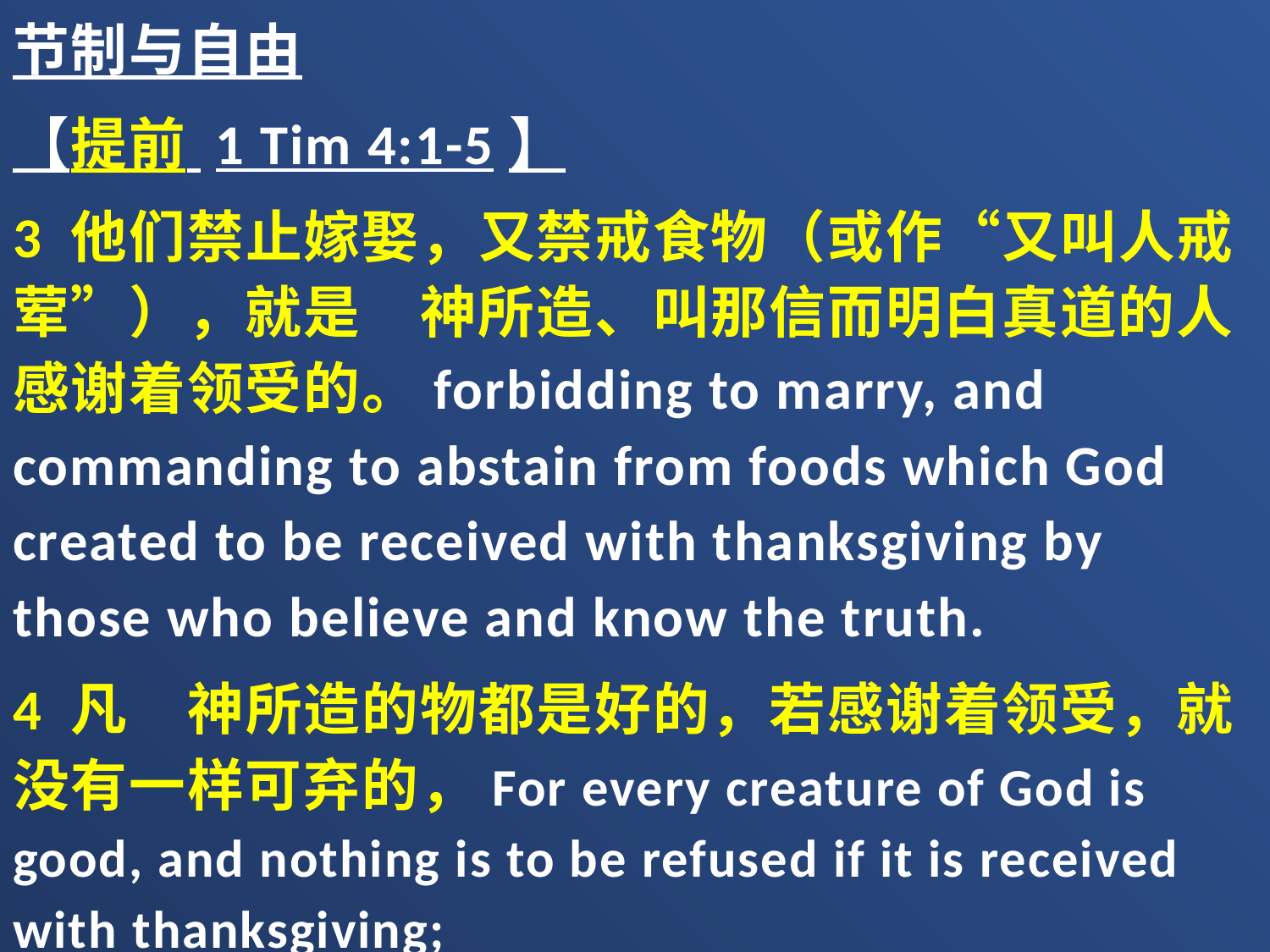

节制与自由
【提前 1 Tim 4:1-5】
3 他们禁止嫁娶，又禁戒食物（或作“又叫人戒荤”），就是　神所造、叫那信而明白真道的人感谢着领受的。forbidding to marry, and commanding to abstain from foods which God created to be received with thanksgiving by those who believe and know the truth.
4 凡　神所造的物都是好的，若感谢着领受，就没有一样可弃的，For every creature of God is good, and nothing is to be refused if it is received with thanksgiving;